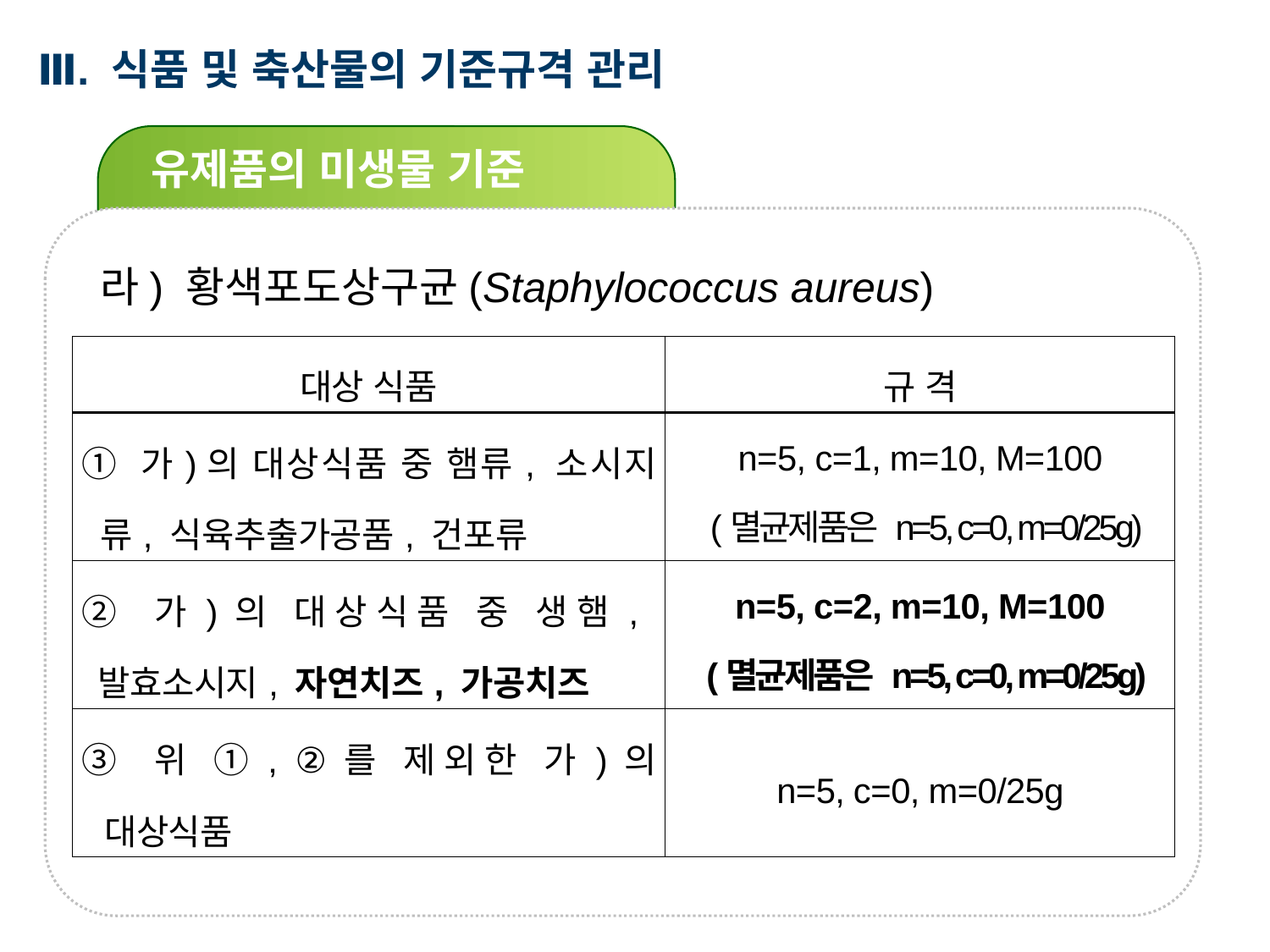

Ⅲ. 식품 및 축산물의 기준규격 관리

유제품의 미생물 기준
 라) 황색포도상구균(Staphylococcus aureus)

| 대상 식품 | 규 격 |
| --- | --- |
| ① 가)의 대상식품 중 햄류, 소시지류, 식육추출가공품, 건포류 | n=5, c=1, m=10, M=100 (멸균제품은 n=5, c=0, m=0/25g) |
| ② 가)의 대상식품 중 생햄, 발효소시지, 자연치즈, 가공치즈 | n=5, c=2, m=10, M=100 (멸균제품은 n=5, c=0, m=0/25g) |
| ③ 위 ①, ②를 제외한 가)의 대상식품 | n=5, c=0, m=0/25g |